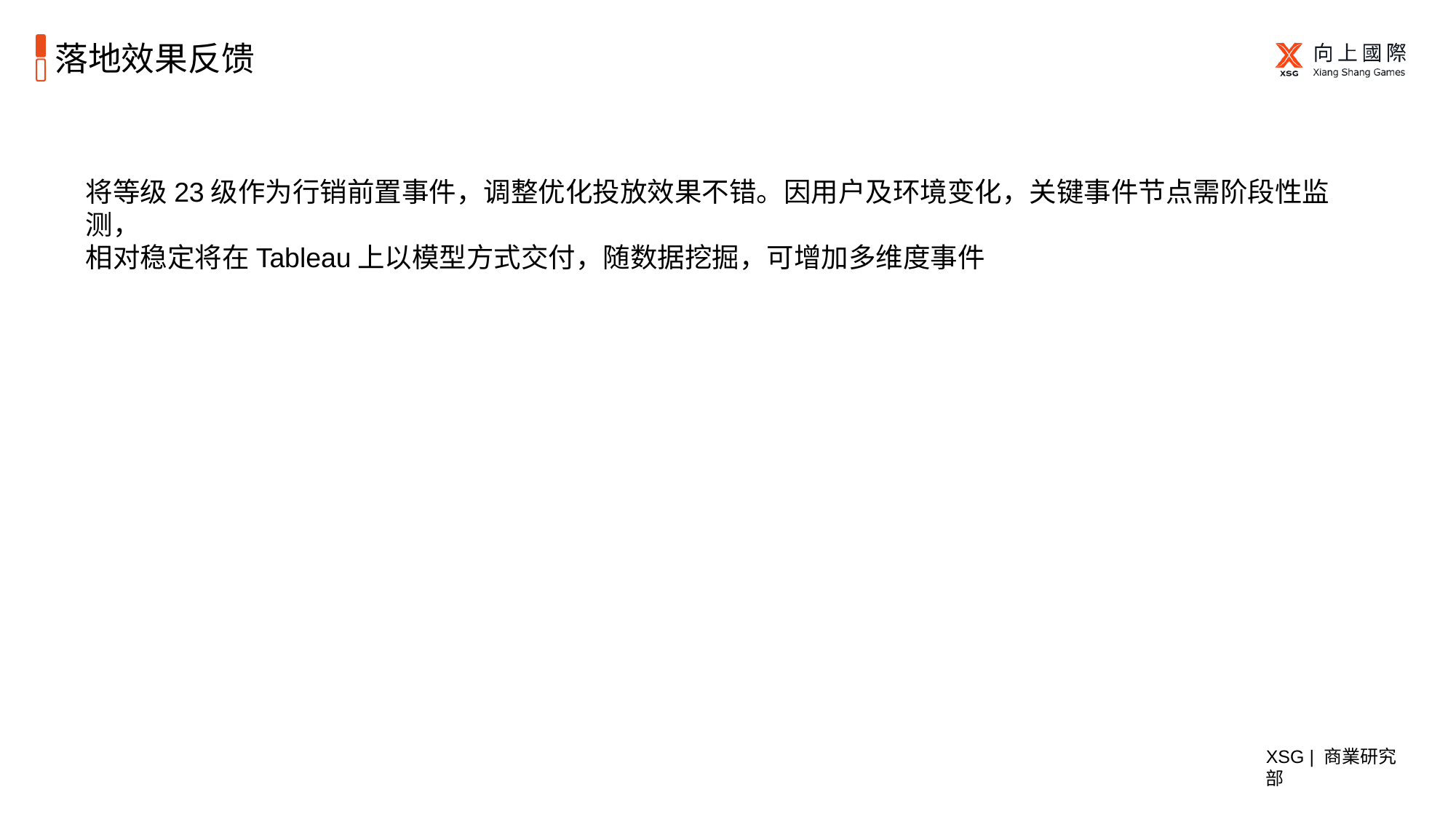

# 落地效果反馈
将等级23级作为行销前置事件，调整优化投放效果不错。因用户及环境变化，关键事件节点需阶段性监测，
相对稳定将在Tableau上以模型方式交付，随数据挖掘，可增加多维度事件